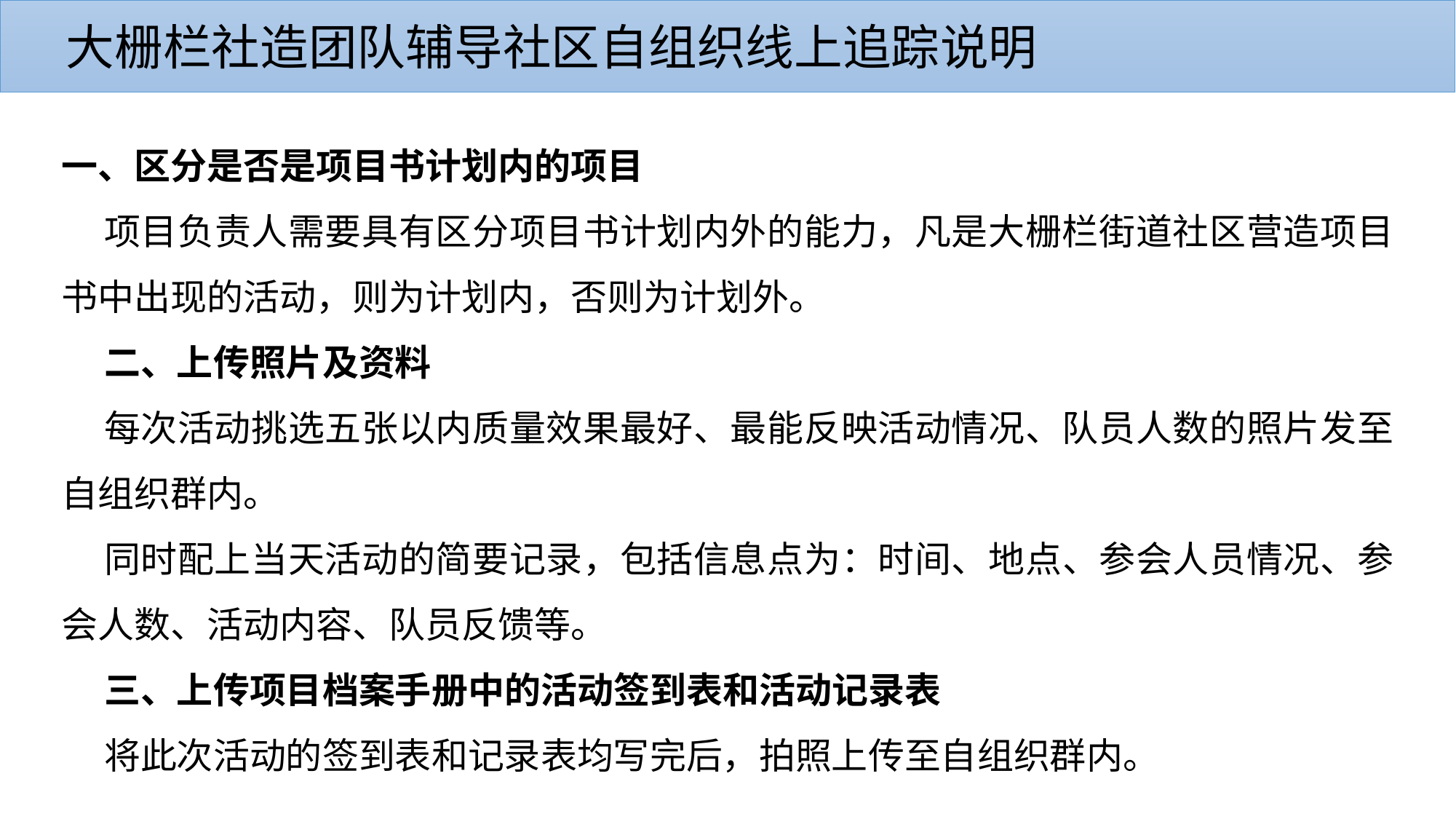

大栅栏社造团队辅导社区自组织线上追踪说明
一、区分是否是项目书计划内的项目
项目负责人需要具有区分项目书计划内外的能力，凡是大栅栏街道社区营造项目书中出现的活动，则为计划内，否则为计划外。
二、上传照片及资料
每次活动挑选五张以内质量效果最好、最能反映活动情况、队员人数的照片发至自组织群内。
同时配上当天活动的简要记录，包括信息点为：时间、地点、参会人员情况、参会人数、活动内容、队员反馈等。
三、上传项目档案手册中的活动签到表和活动记录表
将此次活动的签到表和记录表均写完后，拍照上传至自组织群内。